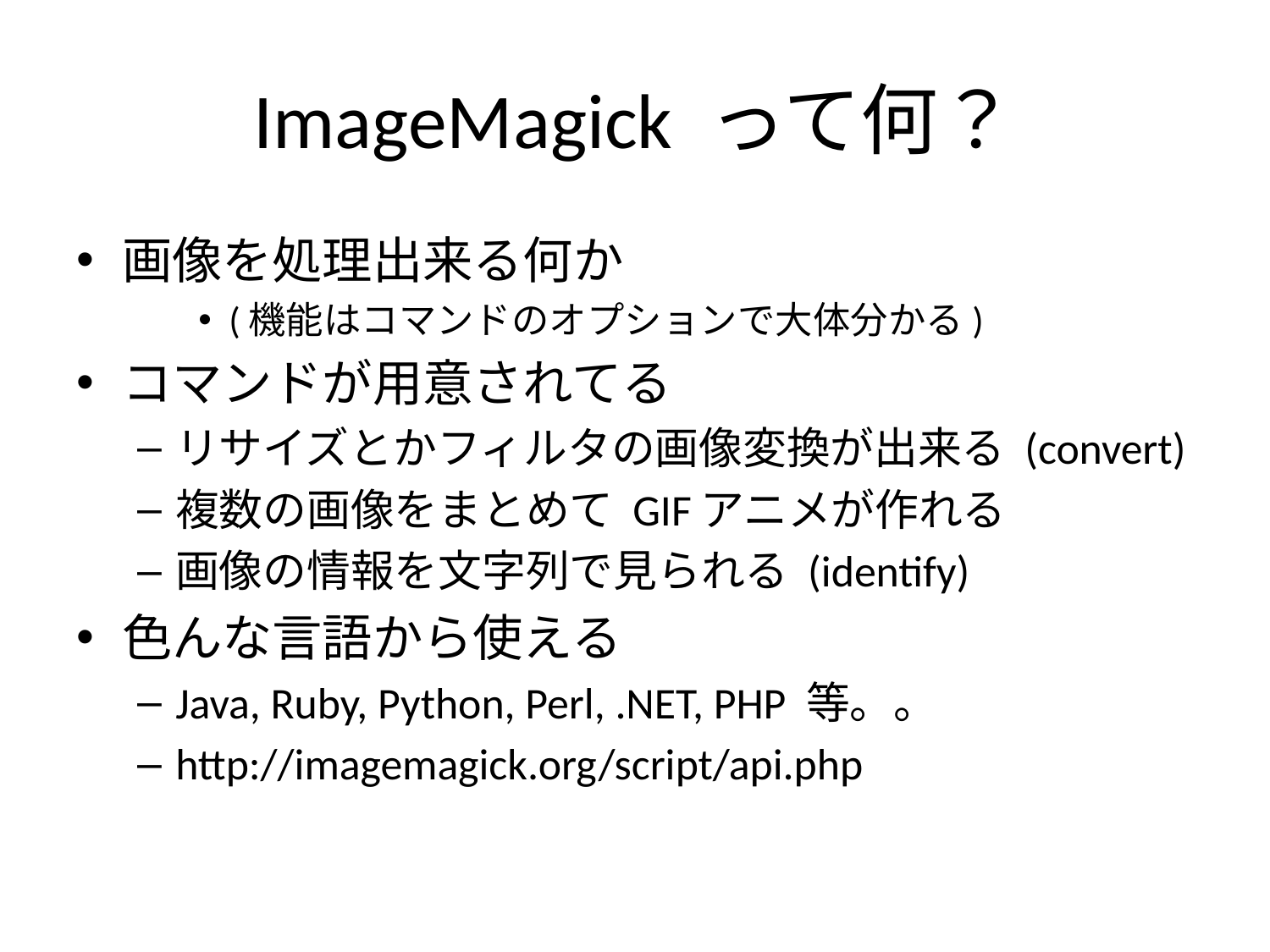

# ImageMagick って何？
画像を処理出来る何か
(機能はコマンドのオプションで大体分かる)
コマンドが用意されてる
リサイズとかフィルタの画像変換が出来る (convert)
複数の画像をまとめて GIFアニメが作れる
画像の情報を文字列で見られる (identify)
色んな言語から使える
Java, Ruby, Python, Perl, .NET, PHP 等。。
http://imagemagick.org/script/api.php